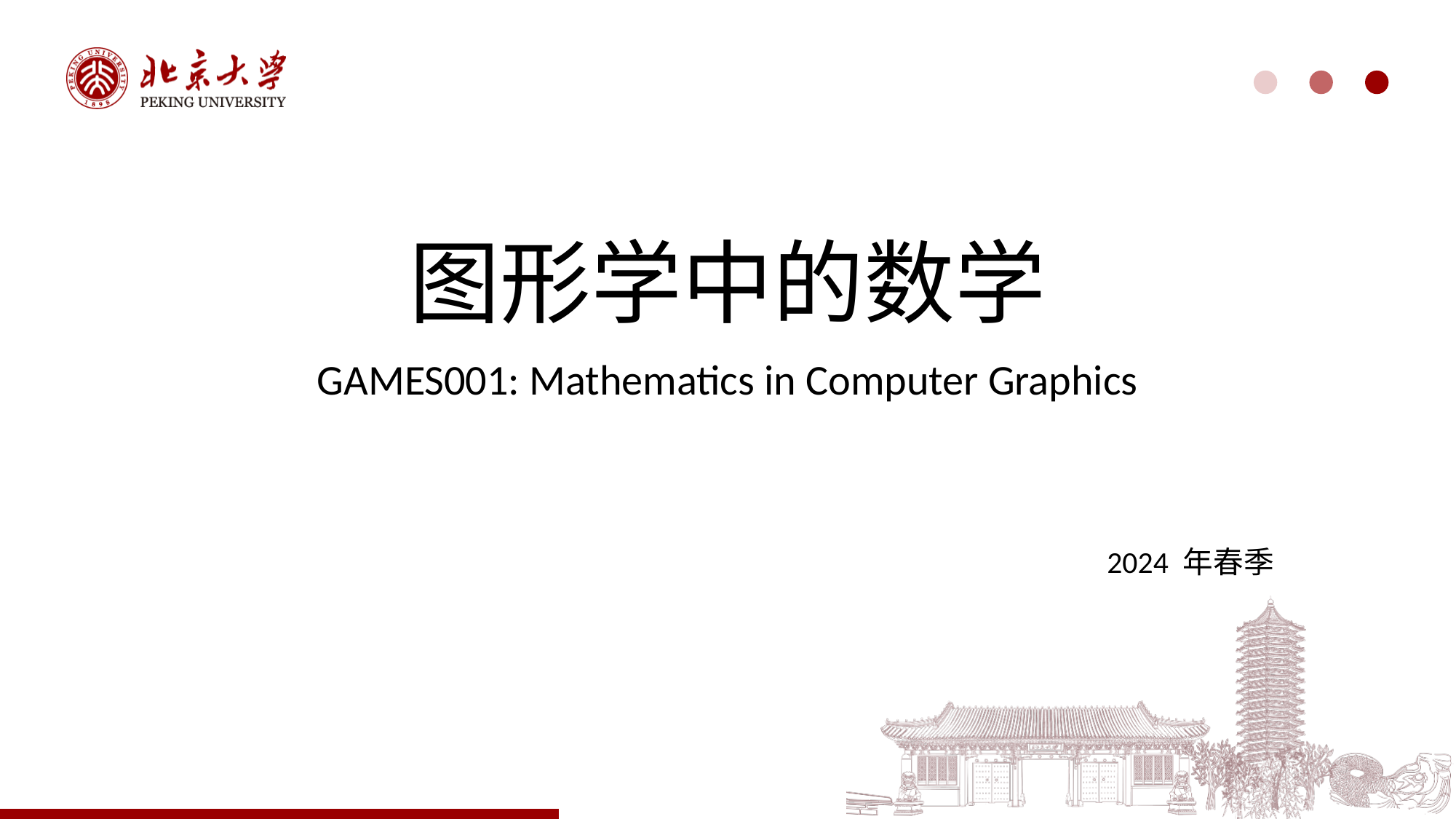

# 图形学中的数学
GAMES001: Mathematics in Computer Graphics

2024 年春季